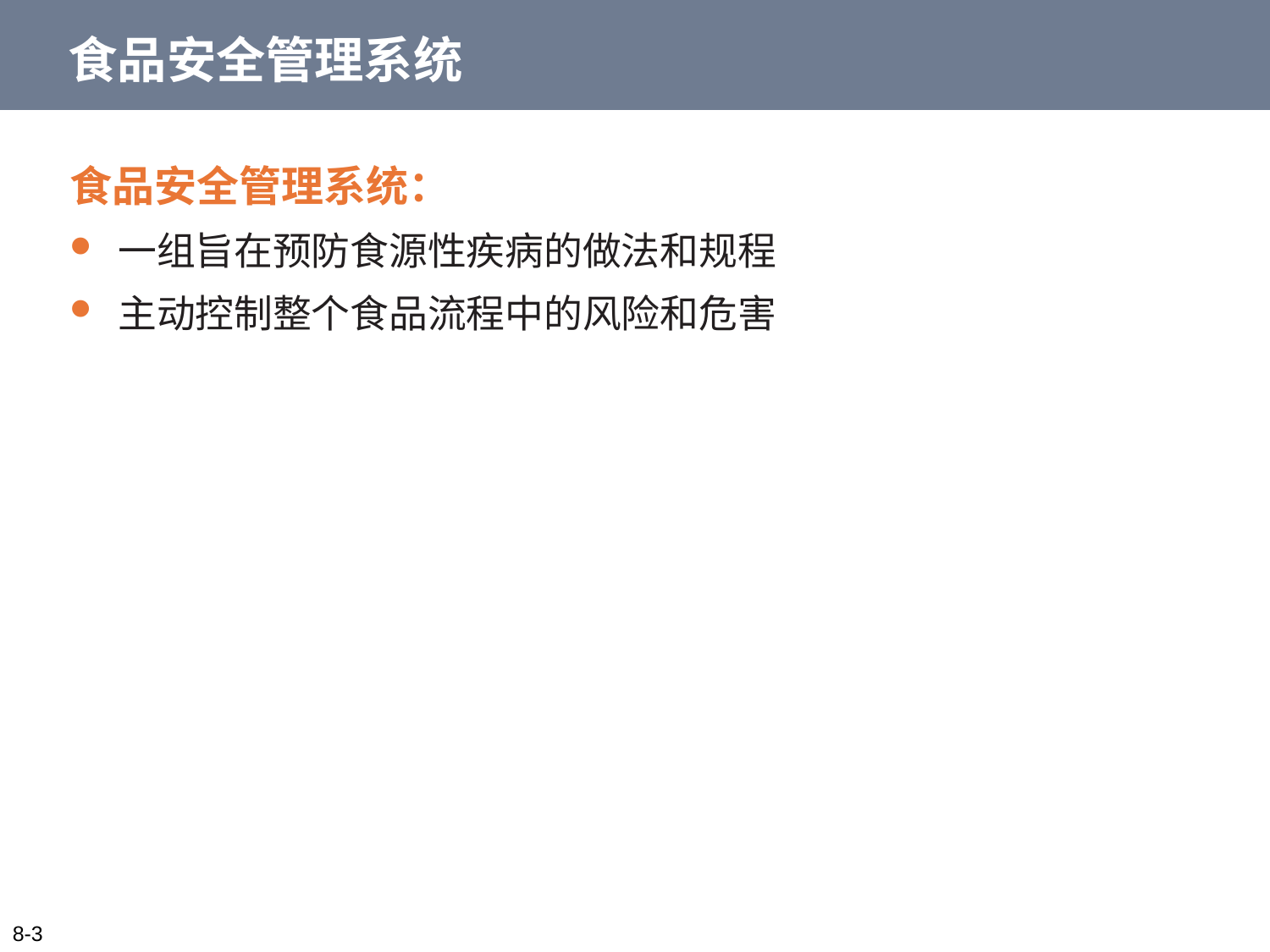

# 食品安全管理系统
食品安全管理系统：
一组旨在预防食源性疾病的做法和规程
主动控制整个食品流程中的风险和危害

8-3